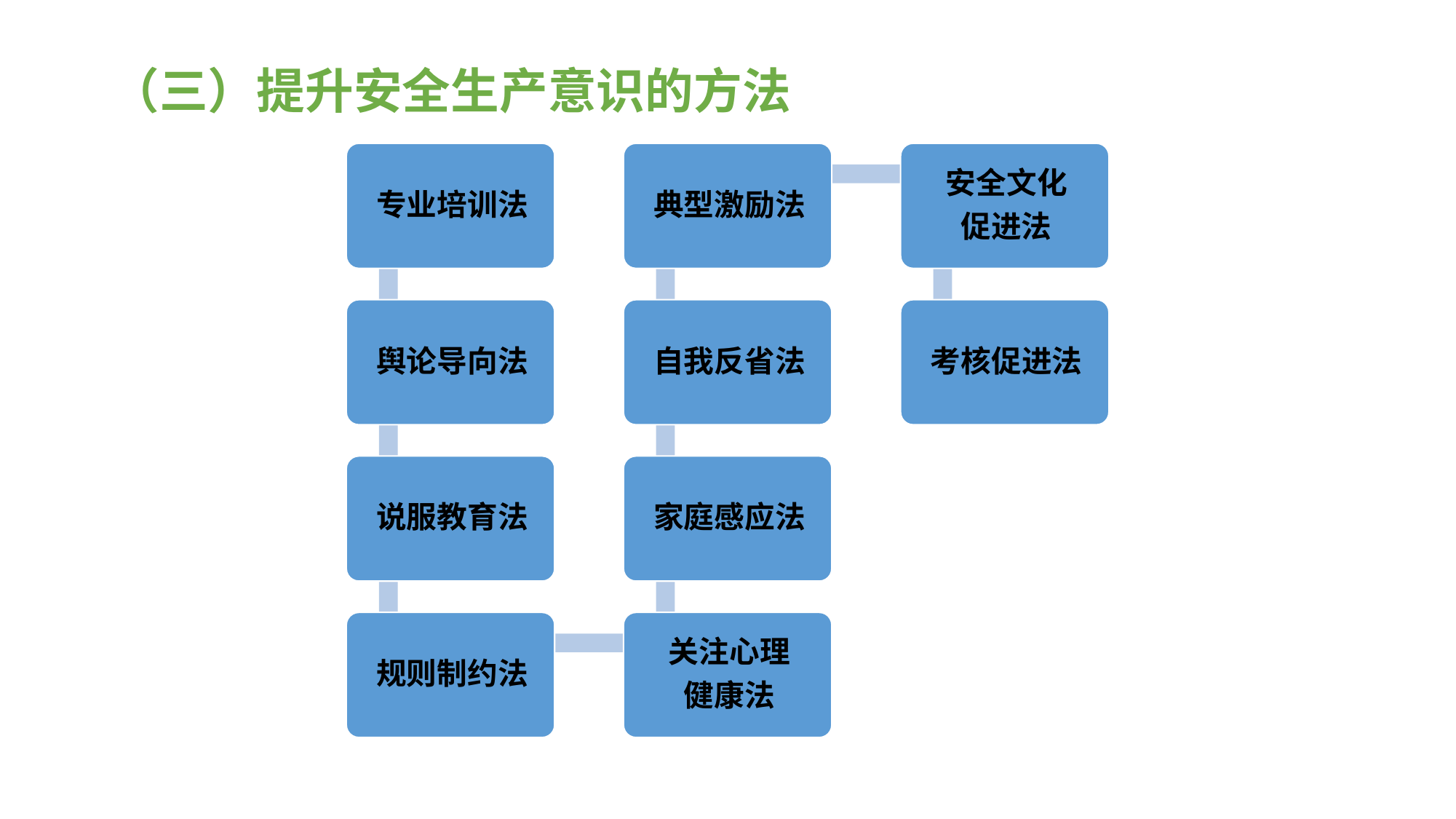

# （三）提升安全生产意识的方法
专业培训法
舆论导向法
说服教育法
规则制约法
关注心理
健康法
家庭感应法
自我反省法
典型激励法
安全文化
促进法
考核促进法